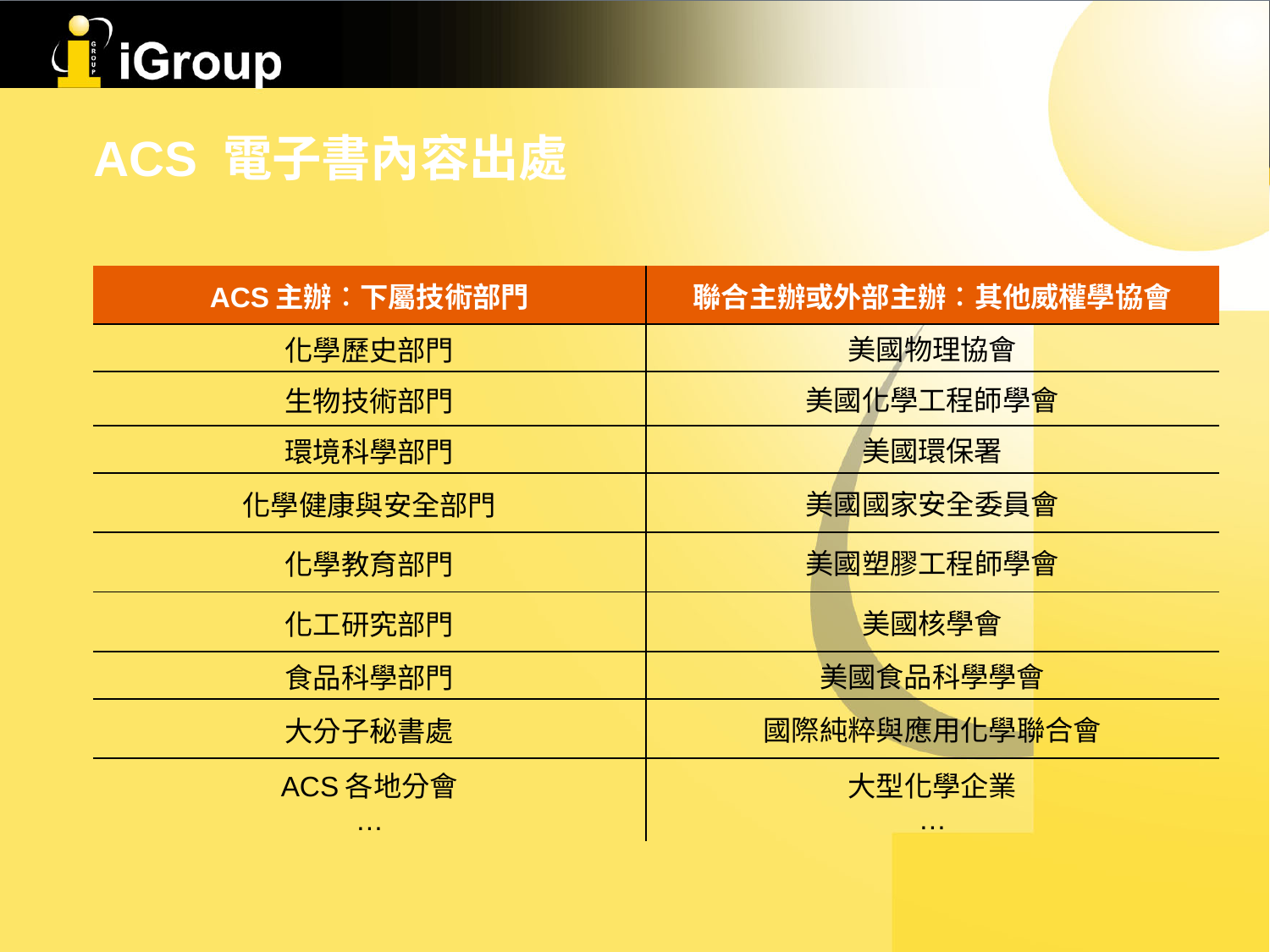

ACS 電子書內容出處
| ACS主辦︰下屬技術部門 | 聯合主辦或外部主辦︰其他威權學協會 |
| --- | --- |
| 化學歷史部門 | 美國物理協會 |
| 生物技術部門 | 美國化學工程師學會 |
| 環境科學部門 | 美國環保署 |
| 化學健康與安全部門 | 美國國家安全委員會 |
| 化學教育部門 | 美國塑膠工程師學會 |
| 化工研究部門 | 美國核學會 |
| 食品科學部門 | 美國食品科學學會 |
| 大分子秘書處 | 國際純粹與應用化學聯合會 |
| ACS各地分會 … | 大型化學企業 … |